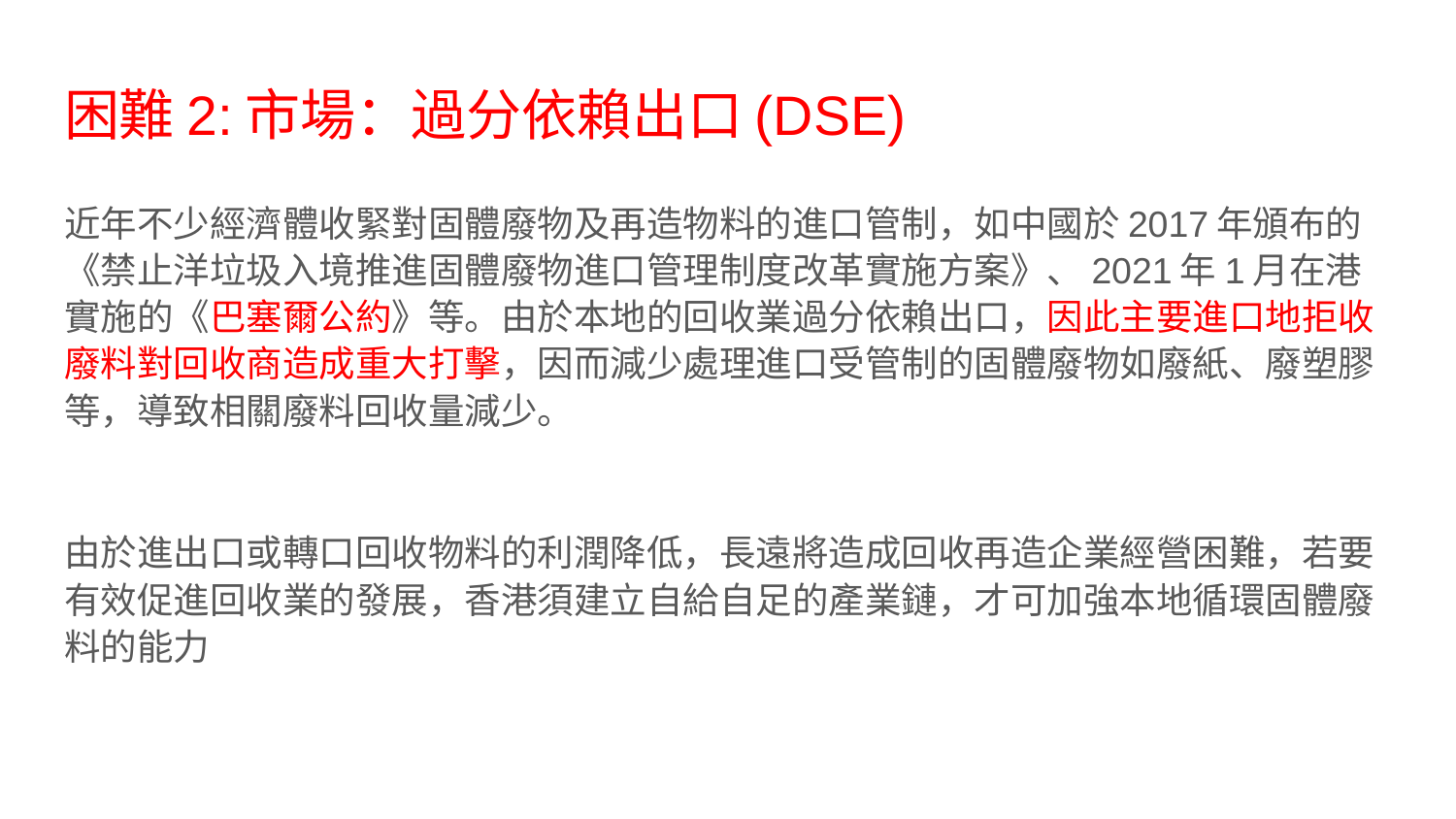

# 困難2:市場：過分依賴出口(DSE)
近年不少經濟體收緊對固體廢物及再造物料的進口管制，如中國於2017年頒布的《禁止洋垃圾入境推進固體廢物進口管理制度改革實施方案》、2021年1月在港實施的《巴塞爾公約》等。由於本地的回收業過分依賴出口，因此主要進口地拒收廢料對回收商造成重大打擊，因而減少處理進口受管制的固體廢物如廢紙、廢塑膠等，導致相關廢料回收量減少。

由於進出口或轉口回收物料的利潤降低，長遠將造成回收再造企業經營困難，若要有效促進回收業的發展，香港須建立自給自足的產業鏈，才可加強本地循環固體廢料的能力